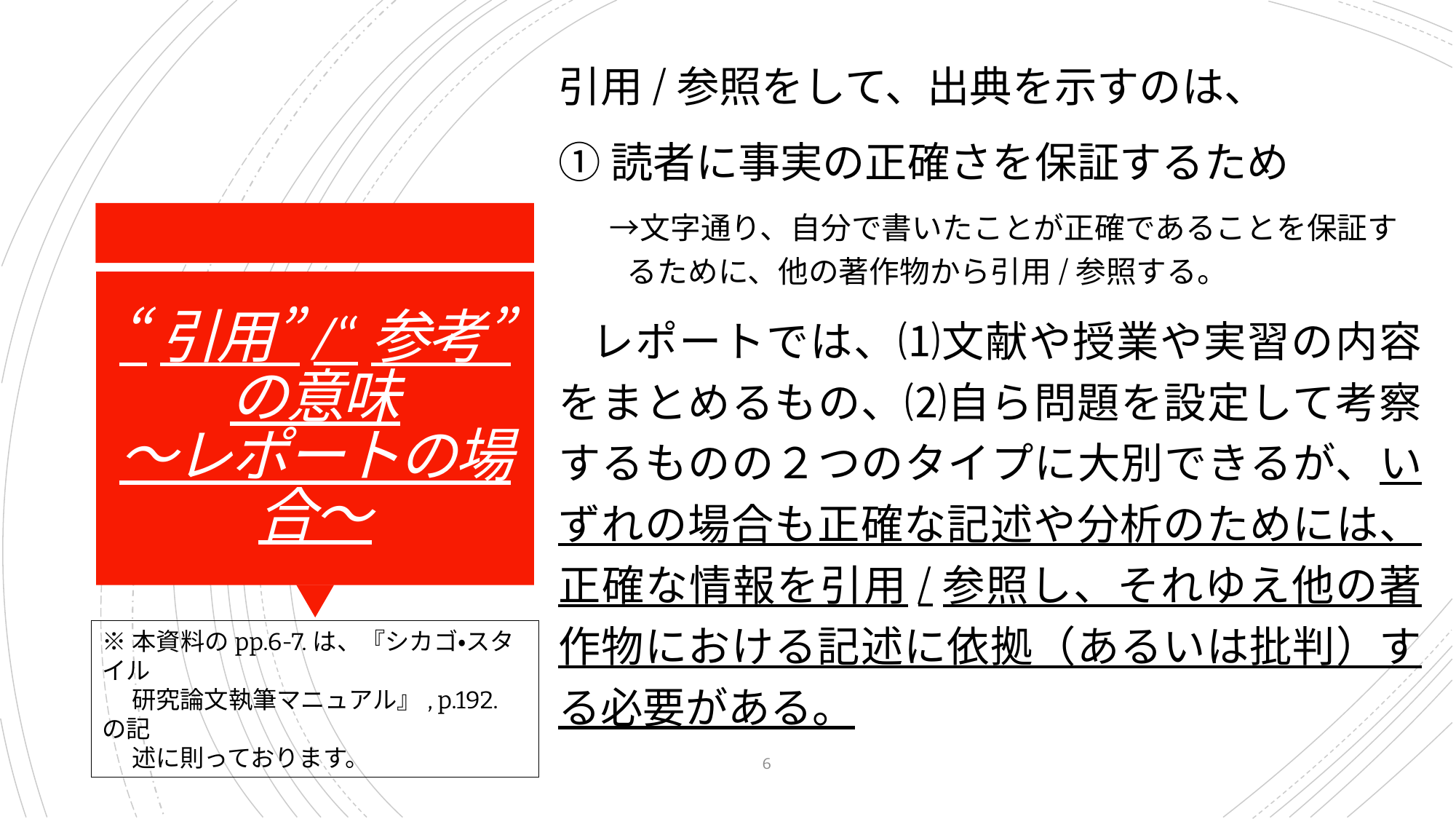

引用/参照をして、出典を示すのは、
①読者に事実の正確さを保証するため
　 →文字通り、自分で書いたことが正確であることを保証するために、他の著作物から引用/参照する。
  レポートでは、⑴文献や授業や実習の内容をまとめるもの、⑵自ら問題を設定して考察するものの２つのタイプに大別できるが、いずれの場合も正確な記述や分析のためには、正確な情報を引用/参照し、それゆえ他の著作物における記述に依拠（あるいは批判）する必要がある。
# “引用”/“参考” の意味 〜レポートの場合〜
※本資料のpp.6-7.は、『シカゴ・スタイル
　 研究論文執筆マニュアル』, p.192.の記
　 述に則っております。
6